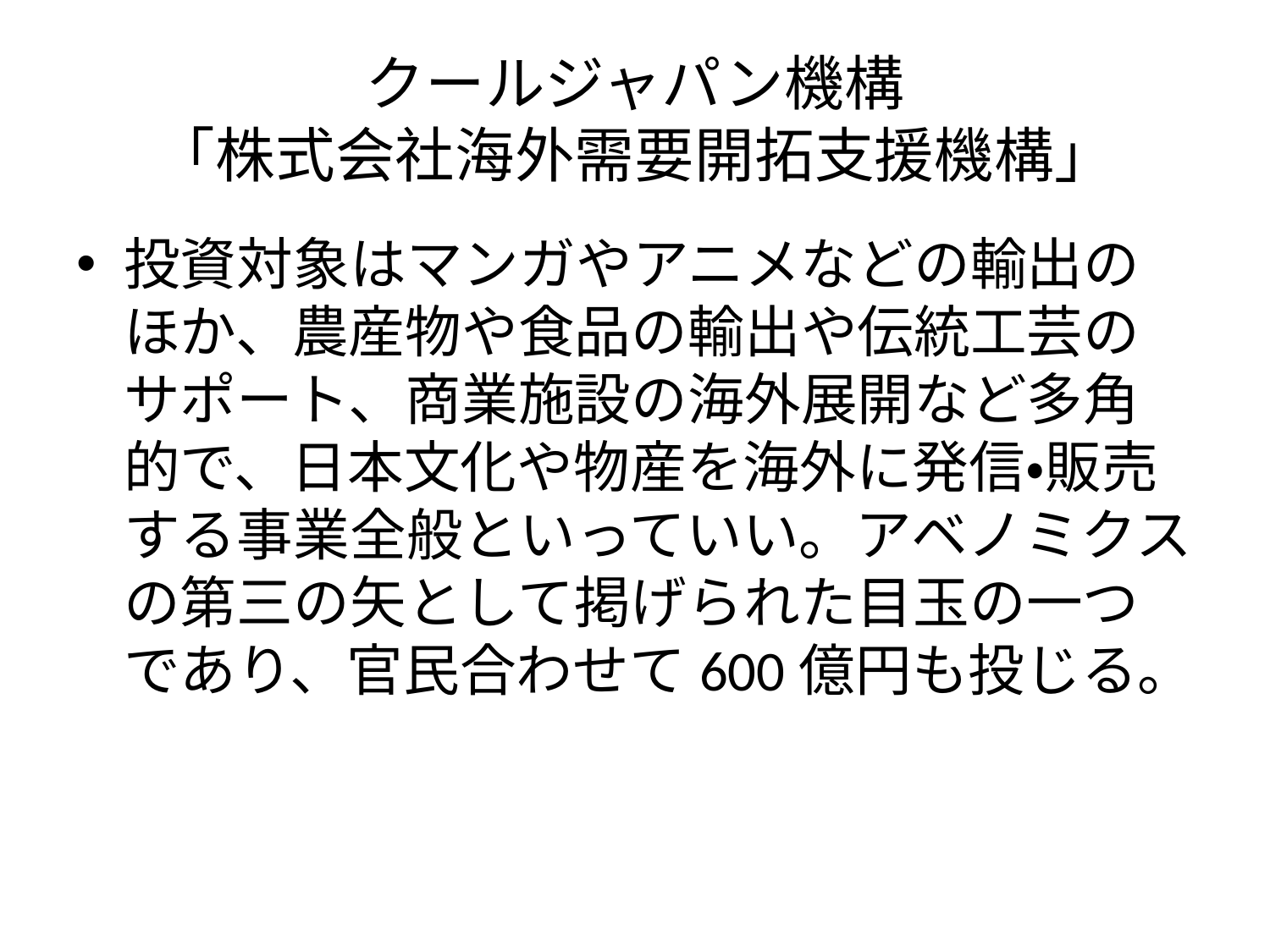

# クールジャパン機構 「株式会社海外需要開拓支援機構」
投資対象はマンガやアニメなどの輸出のほか、農産物や食品の輸出や伝統工芸のサポート、商業施設の海外展開など多角的で、日本文化や物産を海外に発信・販売する事業全般といっていい。アベノミクスの第三の矢として掲げられた目玉の一つであり、官民合わせて600億円も投じる。